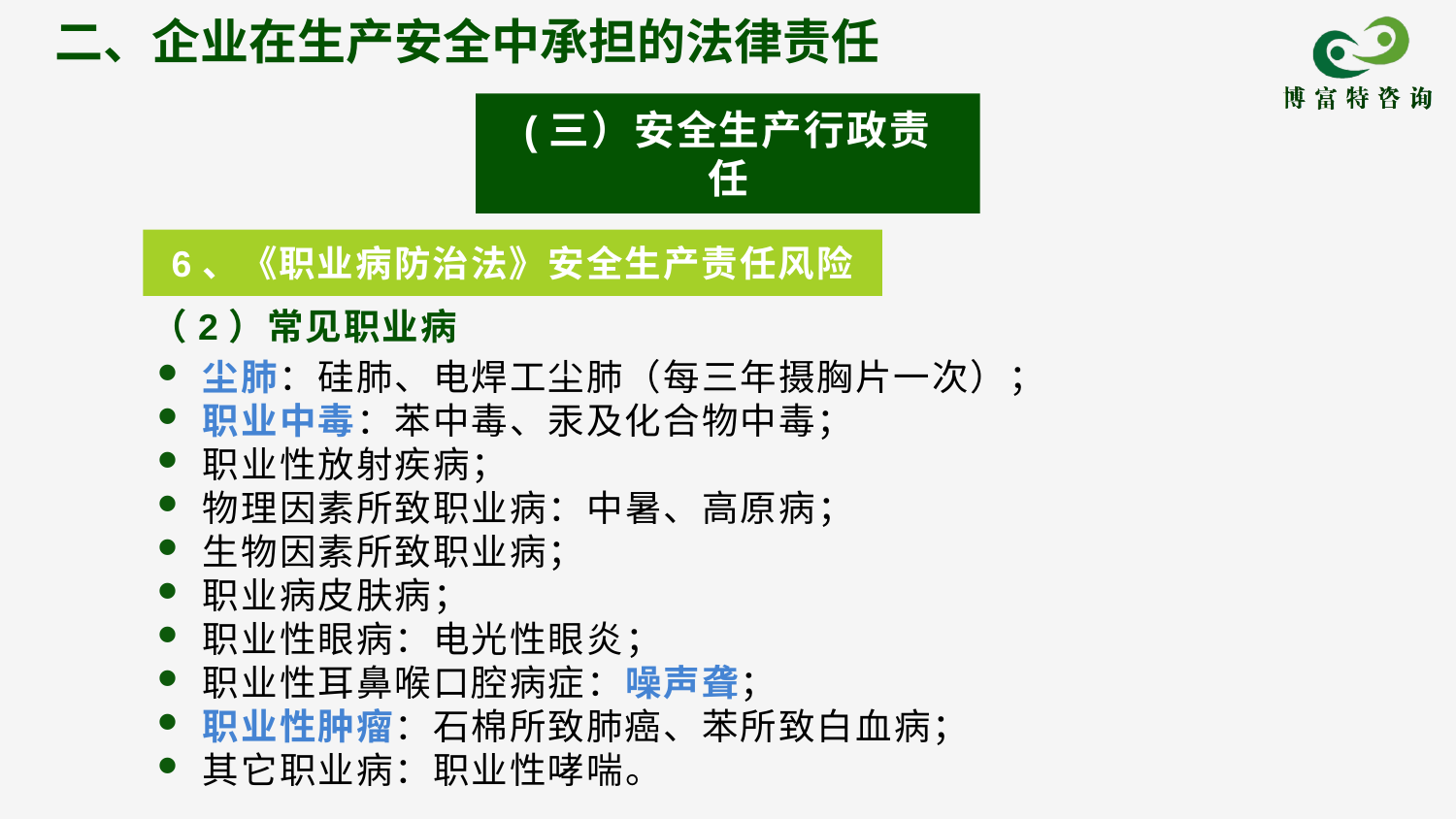

二、企业在生产安全中承担的法律责任
(三）安全生产行政责任
6、《职业病防治法》安全生产责任风险
（2）常见职业病
尘肺：硅肺、电焊工尘肺（每三年摄胸片一次）；
职业中毒：苯中毒、汞及化合物中毒；
职业性放射疾病；
物理因素所致职业病：中暑、高原病；
生物因素所致职业病；
职业病皮肤病；
职业性眼病：电光性眼炎；
职业性耳鼻喉口腔病症：噪声聋；
职业性肿瘤：石棉所致肺癌、苯所致白血病；
其它职业病：职业性哮喘。